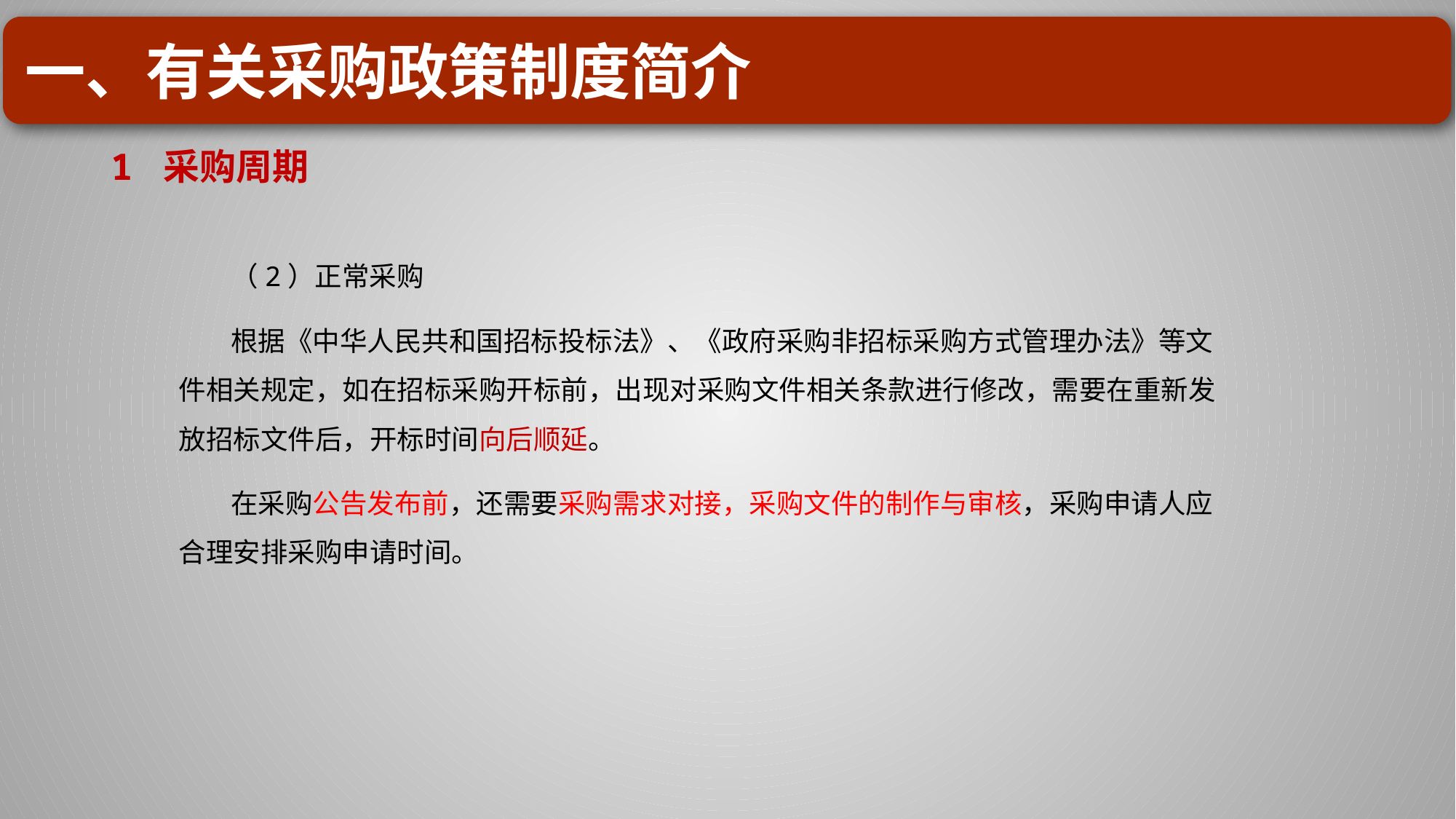

一、有关采购政策制度简介
# 1 采购周期
（2）正常采购
根据《中华人民共和国招标投标法》、《政府采购非招标采购方式管理办法》等文件相关规定，如在招标采购开标前，出现对采购文件相关条款进行修改，需要在重新发放招标文件后，开标时间向后顺延。
在采购公告发布前，还需要采购需求对接，采购文件的制作与审核，采购申请人应合理安排采购申请时间。